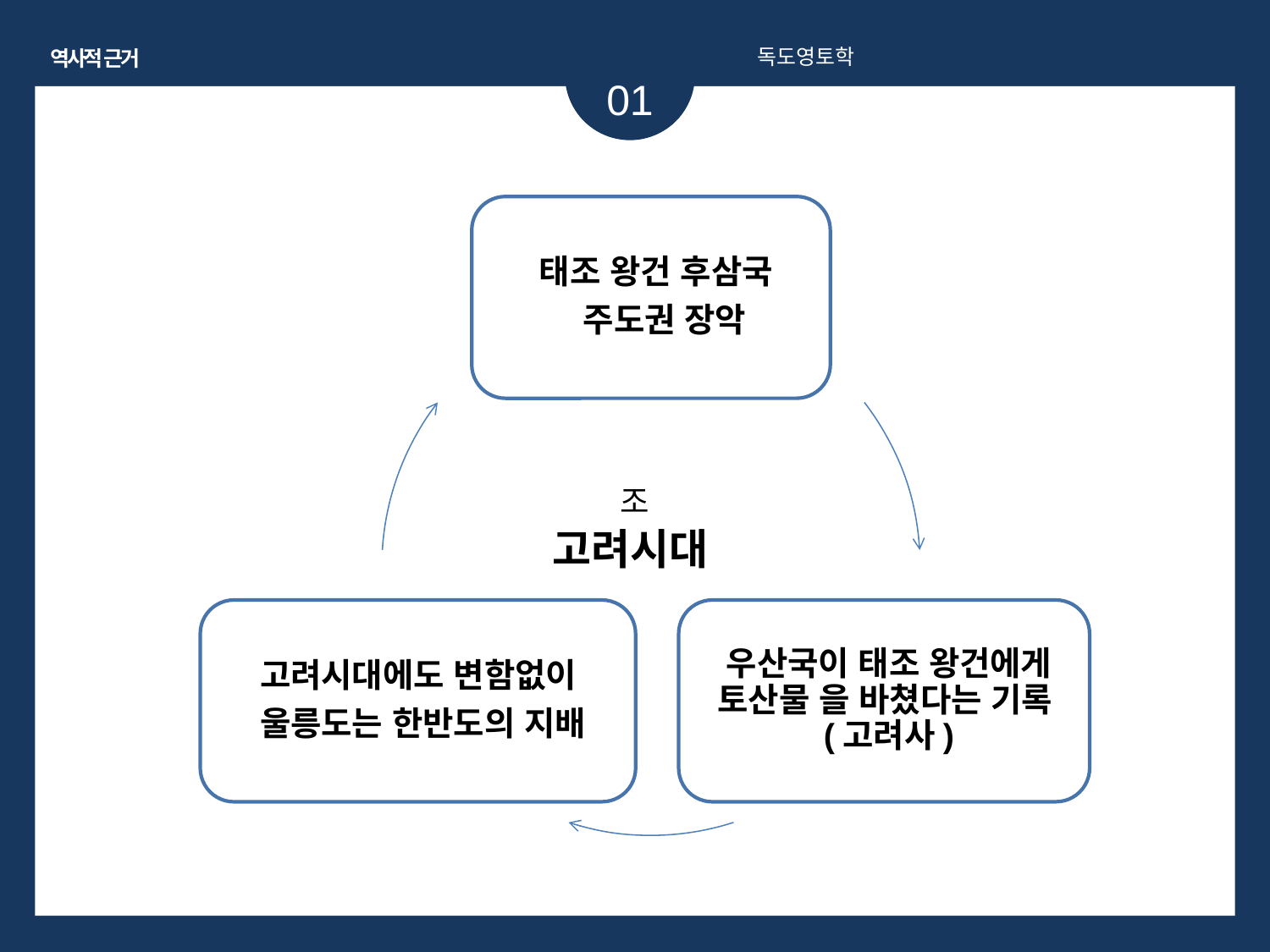

독도영토학
역사적 근거
01
조
태조 왕건 후삼국
 주도권 장악
우산국이 태조 왕건에게 토산물 을 바쳤다는 기록(고려사)
고려시대에도 변함없이
울릉도는 한반도의 지배
고려시대